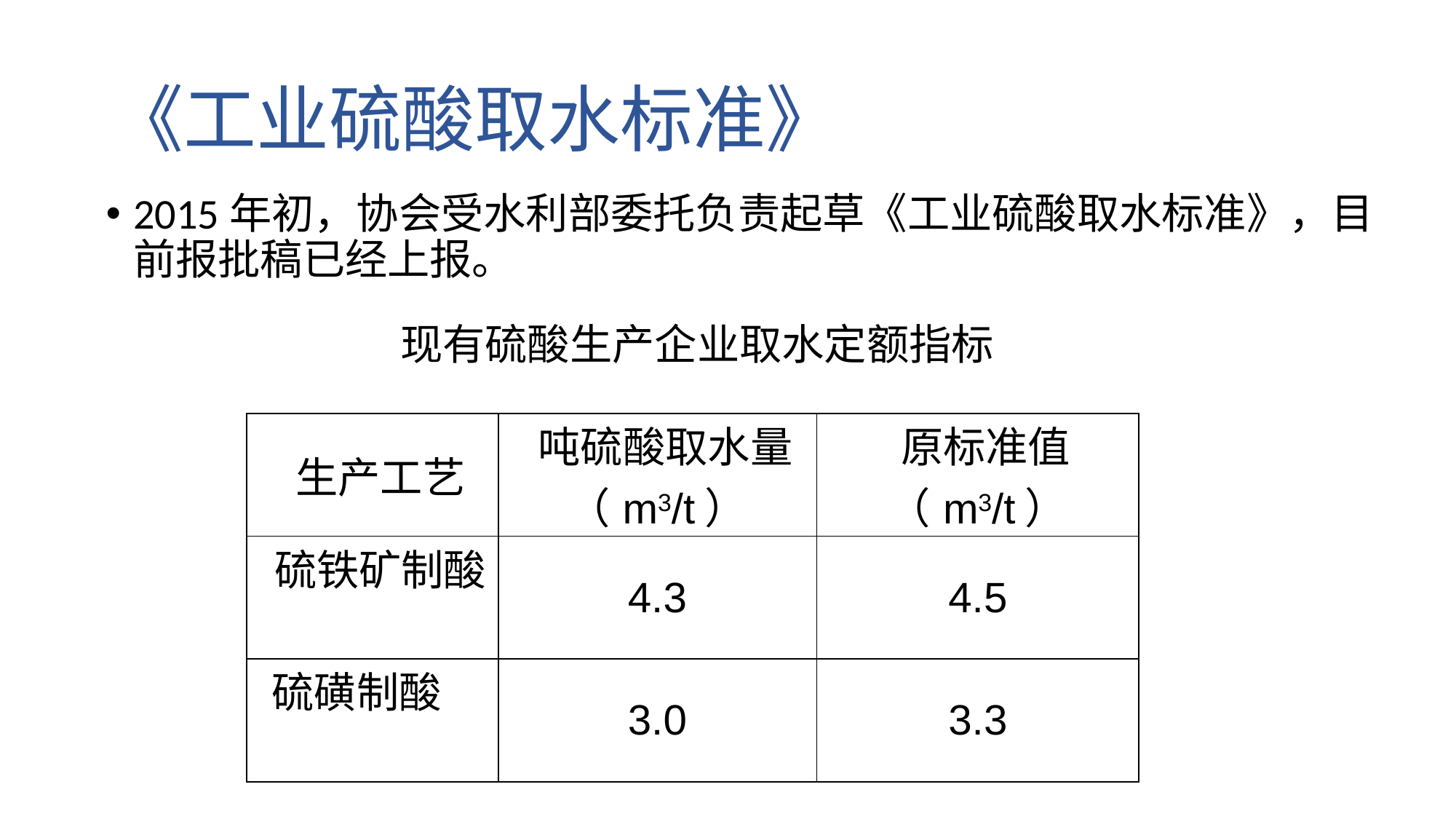

# 《工业硫酸取水标准》
2015年初，协会受水利部委托负责起草《工业硫酸取水标准》，目前报批稿已经上报。
现有硫酸生产企业取水定额指标
| 生产工艺 | 吨硫酸取水量（m3/t） | 原标准值（m3/t） |
| --- | --- | --- |
| 硫铁矿制酸 | 4.3 | 4.5 |
| 硫磺制酸 | 3.0 | 3.3 |